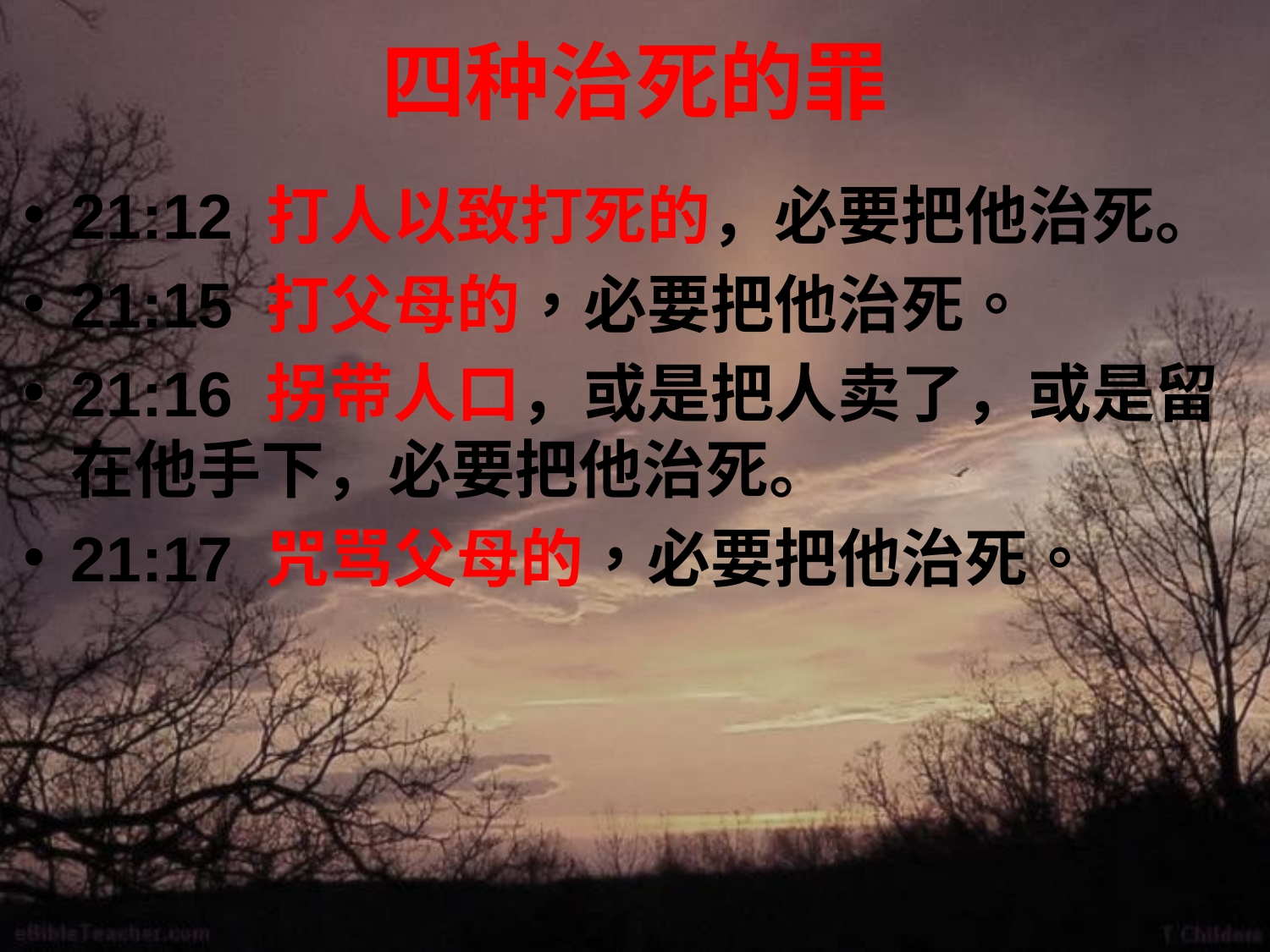

# 四种治死的罪
21:12 打人以致打死的，必要把他治死。
21:15 打父母的，必要把他治死。
21:16 拐带人口，或是把人卖了，或是留在他手下，必要把他治死。
21:17 咒骂父母的，必要把他治死。